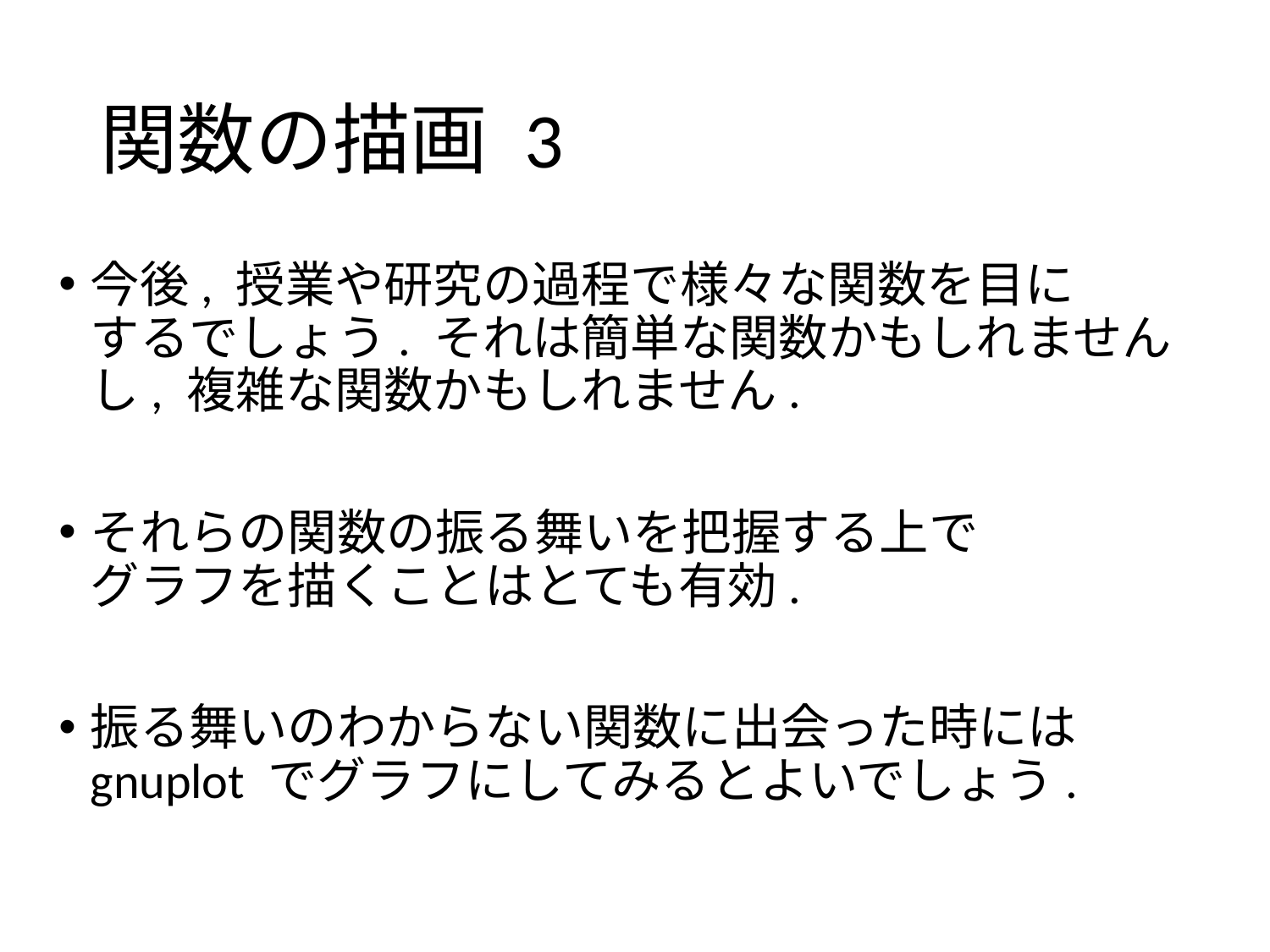

# 関数の描画 3
今後, 授業や研究の過程で様々な関数を目に
するでしょう. それは簡単な関数かもしれませんし, 複雑な関数かもしれません.

それらの関数の振る舞いを把握する上で
グラフを描くことはとても有効.

振る舞いのわからない関数に出会った時には gnuplot でグラフにしてみるとよいでしょう.